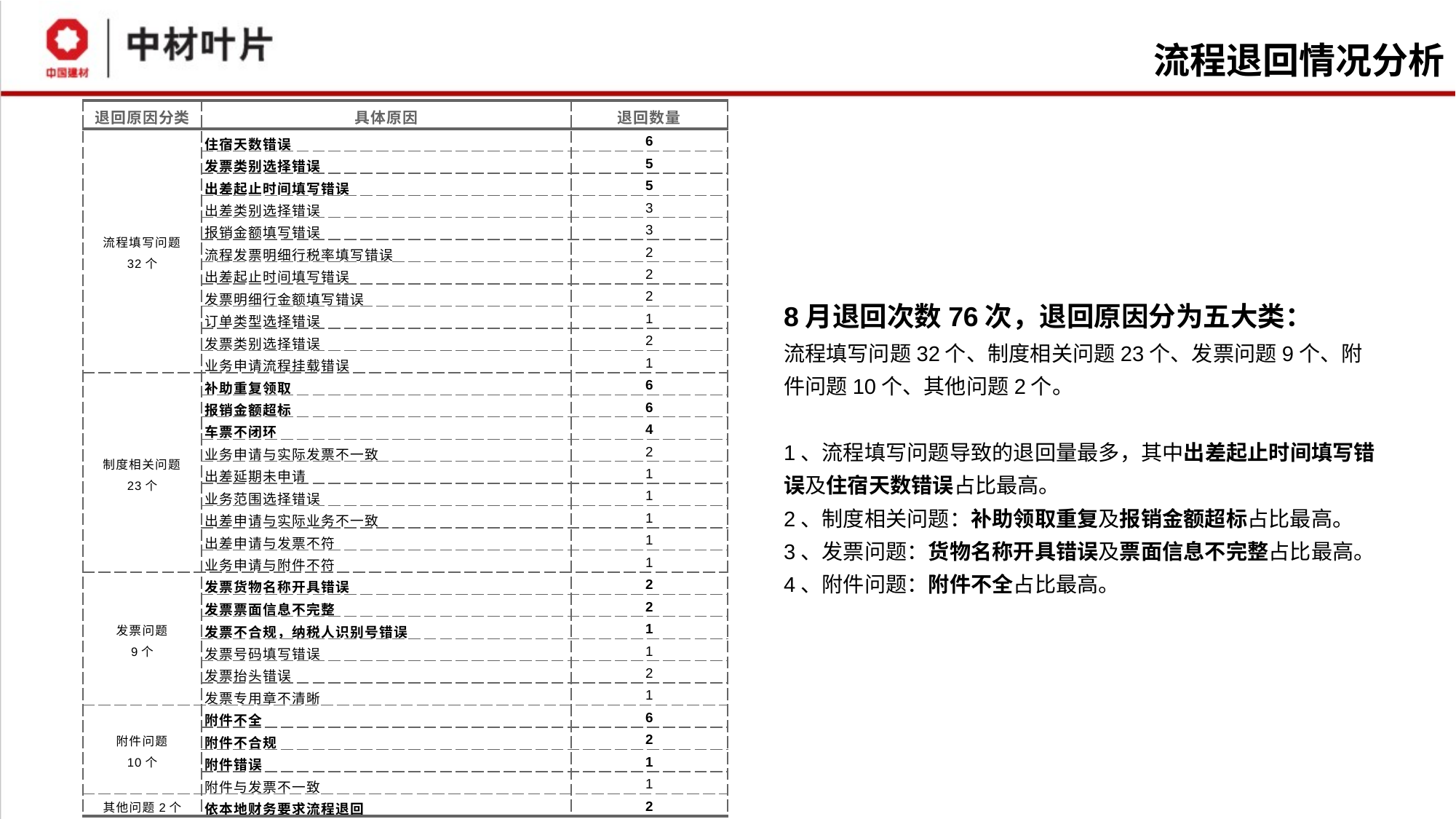

流程退回情况分析
| 退回原因分类 | 具体原因 | 退回数量 |
| --- | --- | --- |
| 流程填写问题 32个 | 住宿天数错误 | 6 |
|  | 发票类别选择错误 | 5 |
|  | 出差起止时间填写错误 | 5 |
|  | 出差类别选择错误 | 3 |
|  | 报销金额填写错误 | 3 |
|  | 流程发票明细行税率填写错误 | 2 |
|  | 出差起止时间填写错误 | 2 |
|  | 发票明细行金额填写错误 | 2 |
|  | 订单类型选择错误 | 1 |
|  | 发票类别选择错误 | 2 |
|  | 业务申请流程挂载错误 | 1 |
| 制度相关问题 23个 | 补助重复领取 | 6 |
|  | 报销金额超标 | 6 |
|  | 车票不闭环 | 4 |
|  | 业务申请与实际发票不一致 | 2 |
|  | 出差延期未申请 | 1 |
|  | 业务范围选择错误 | 1 |
|  | 出差申请与实际业务不一致 | 1 |
|  | 出差申请与发票不符 | 1 |
|  | 业务申请与附件不符 | 1 |
| 发票问题 9个 | 发票货物名称开具错误 | 2 |
|  | 发票票面信息不完整 | 2 |
|  | 发票不合规，纳税人识别号错误 | 1 |
|  | 发票号码填写错误 | 1 |
|  | 发票抬头错误 | 2 |
|  | 发票专用章不清晰 | 1 |
| 附件问题 10个 | 附件不全 | 6 |
|  | 附件不合规 | 2 |
|  | 附件错误 | 1 |
|  | 附件与发票不一致 | 1 |
| 其他问题2个 | 依本地财务要求流程退回 | 2 |

8月退回次数76次，退回原因分为五大类：
流程填写问题32个、制度相关问题23个、发票问题9个、附件问题10个、其他问题2个。

1、流程填写问题导致的退回量最多，其中出差起止时间填写错误及住宿天数错误占比最高。
2、制度相关问题：补助领取重复及报销金额超标占比最高。
3、发票问题：货物名称开具错误及票面信息不完整占比最高。
4、附件问题：附件不全占比最高。